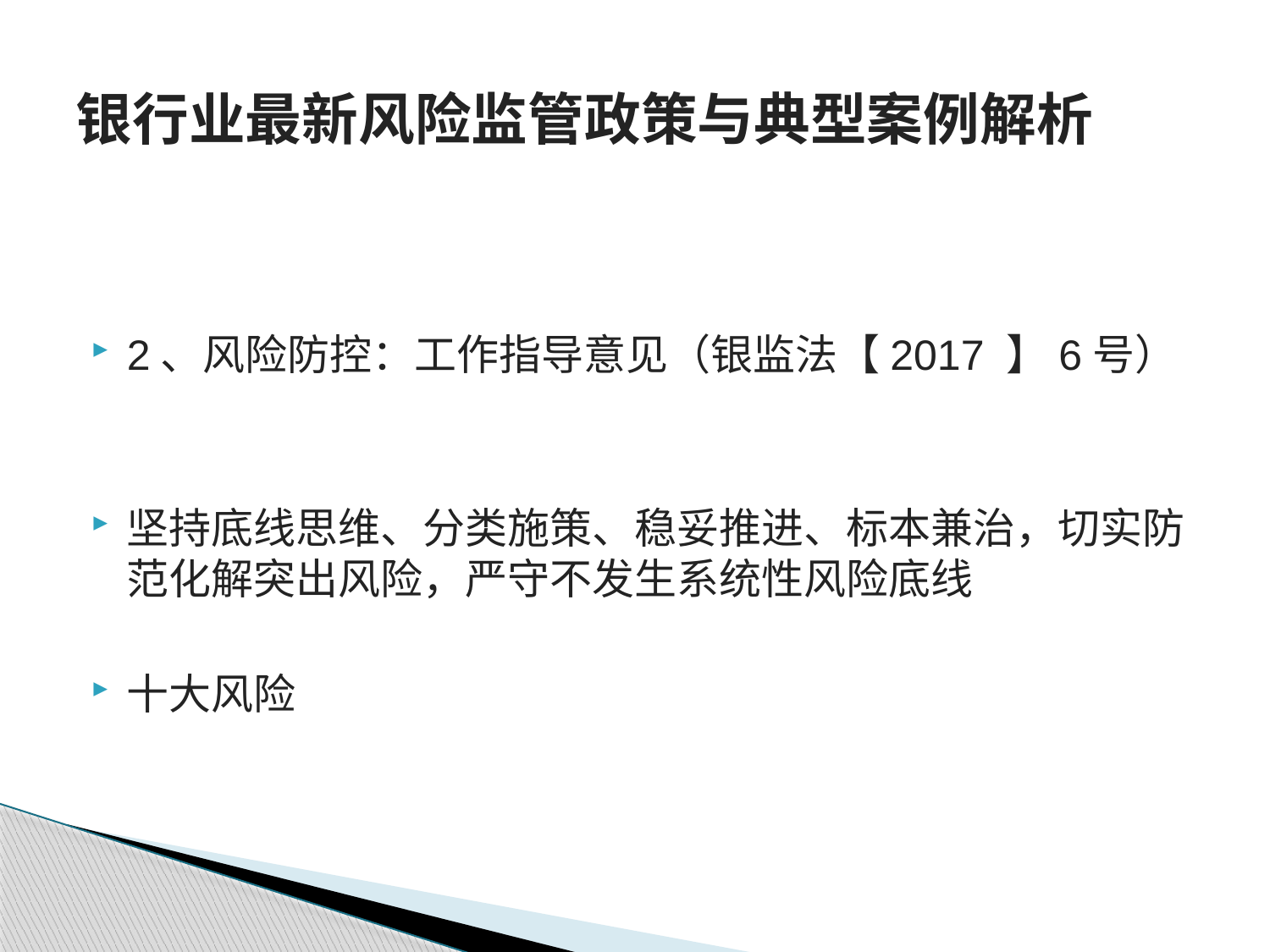

# 银行业最新风险监管政策与典型案例解析

2、风险防控：工作指导意见（银监法【2017 】6号）

坚持底线思维、分类施策、稳妥推进、标本兼治，切实防范化解突出风险，严守不发生系统性风险底线

十大风险